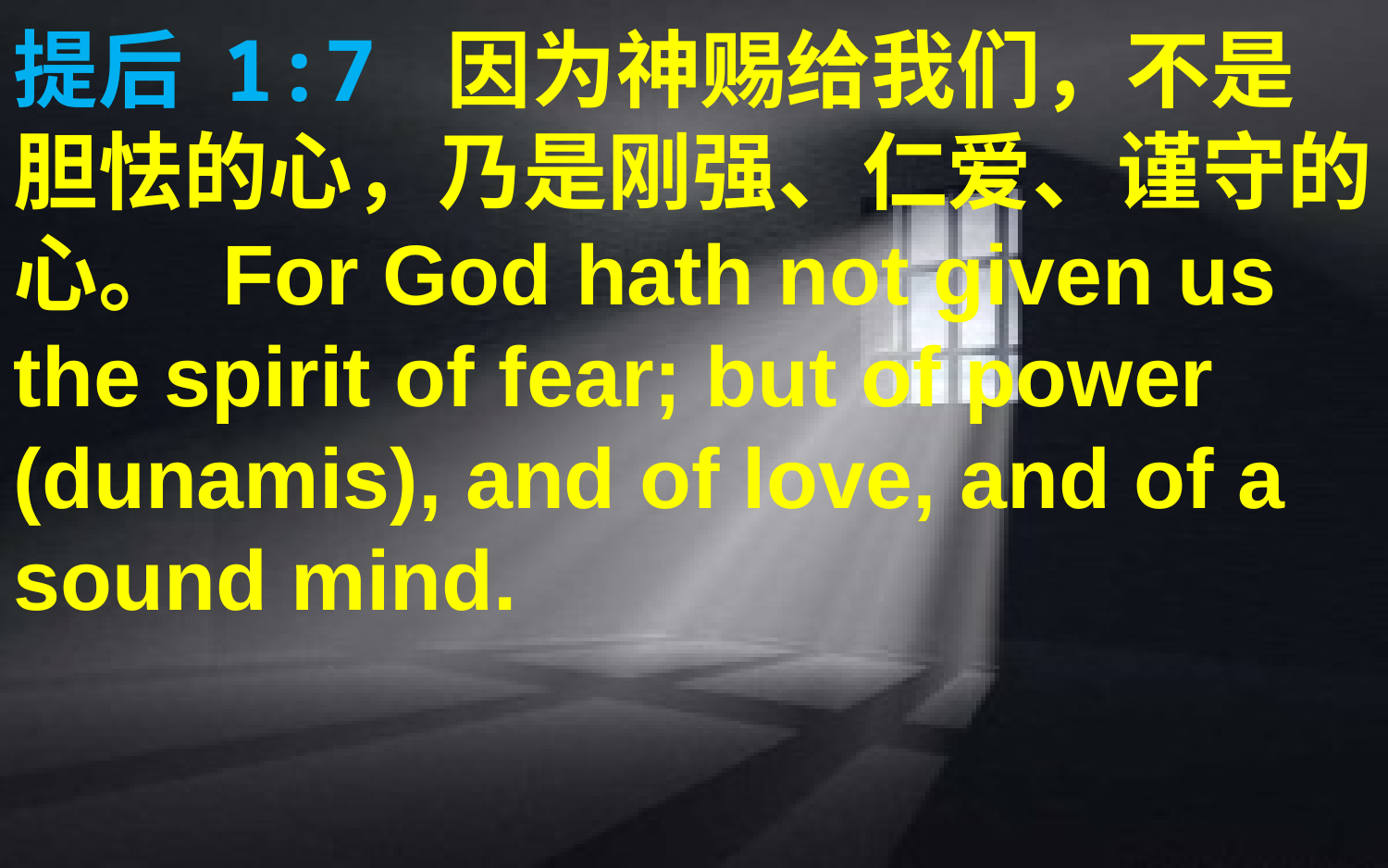

提后 1:7 因为神赐给我们，不是胆怯的心，乃是刚强、仁爱、谨守的心。 For God hath not given us the spirit of fear; but of power (dunamis), and of love, and of a sound mind.